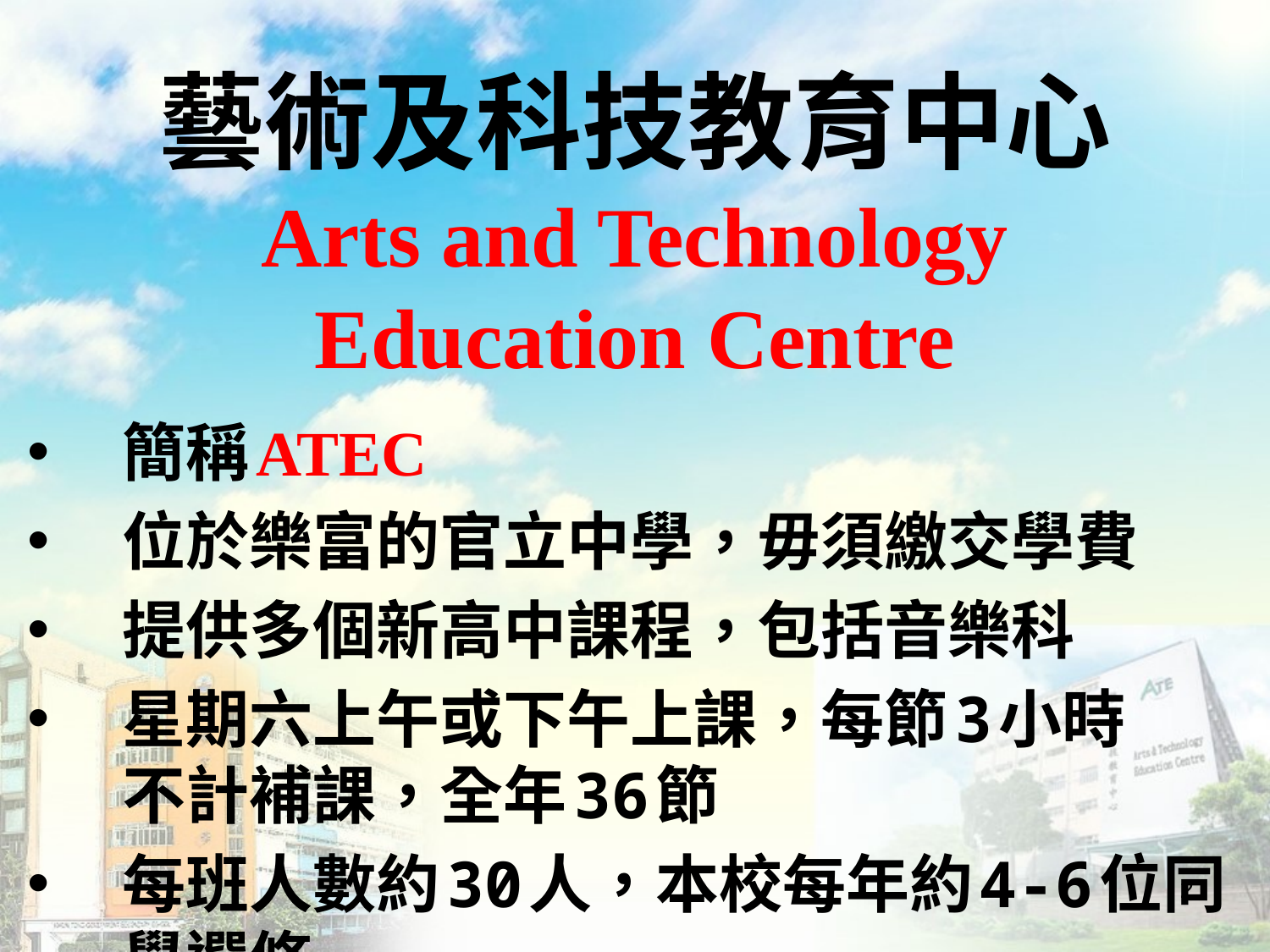

# 藝術及科技教育中心 Arts and Technology Education Centre
簡稱ATEC
位於樂富的官立中學，毋須繳交學費
提供多個新高中課程，包括音樂科
星期六上午或下午上課，每節3小時
不計補課，全年36節
每班人數約30人，本校每年約4-6位同學選修

2